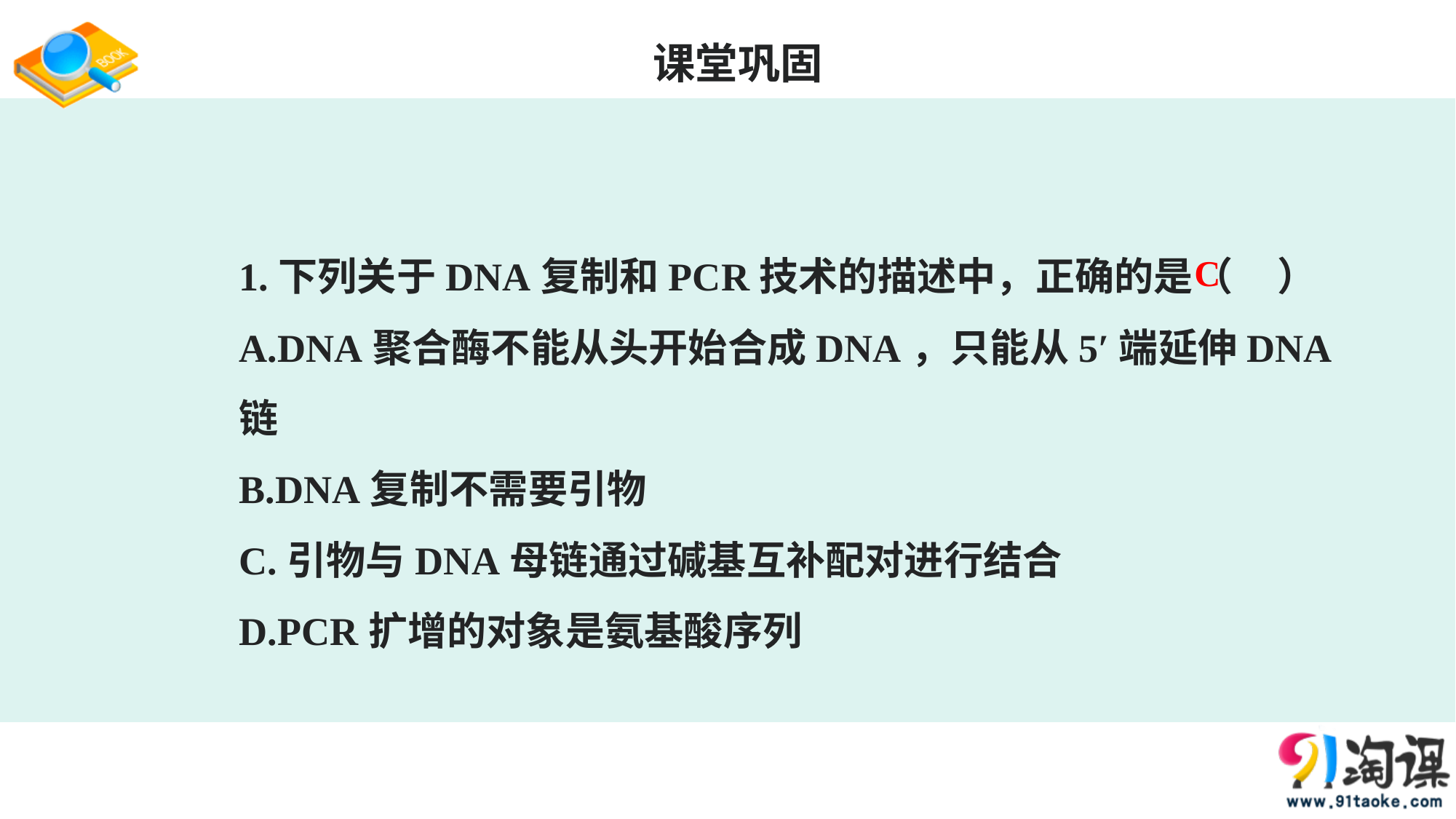

课堂巩固
1.下列关于DNA复制和PCR技术的描述中，正确的是（     ）
A.DNA聚合酶不能从头开始合成DNA，只能从5′端延伸DNA链
B.DNA复制不需要引物
C.引物与DNA母链通过碱基互补配对进行结合
D.PCR扩增的对象是氨基酸序列
C